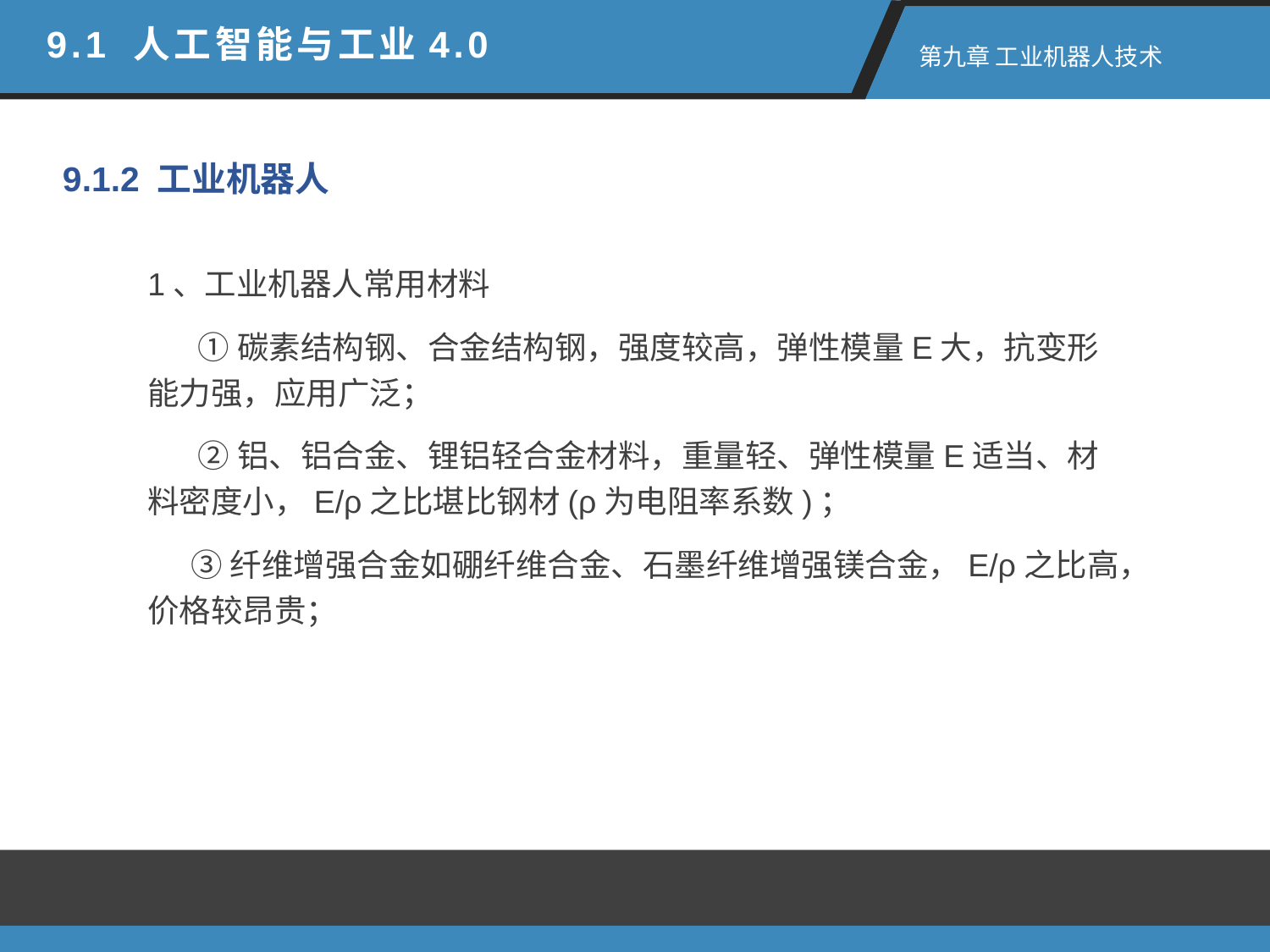

9.1 人工智能与工业4.0
第九章 工业机器人技术
9.1.2 工业机器人
1、工业机器人常用材料
       ①碳素结构钢、合金结构钢，强度较高，弹性模量E大，抗变形能力强，应用广泛；
       ②铝、铝合金、锂铝轻合金材料，重量轻、弹性模量E适当、材料密度小，E/ρ之比堪比钢材(ρ为电阻率系数)；
      ③纤维增强合金如硼纤维合金、石墨纤维增强镁合金，E/ρ之比高，价格较昂贵；